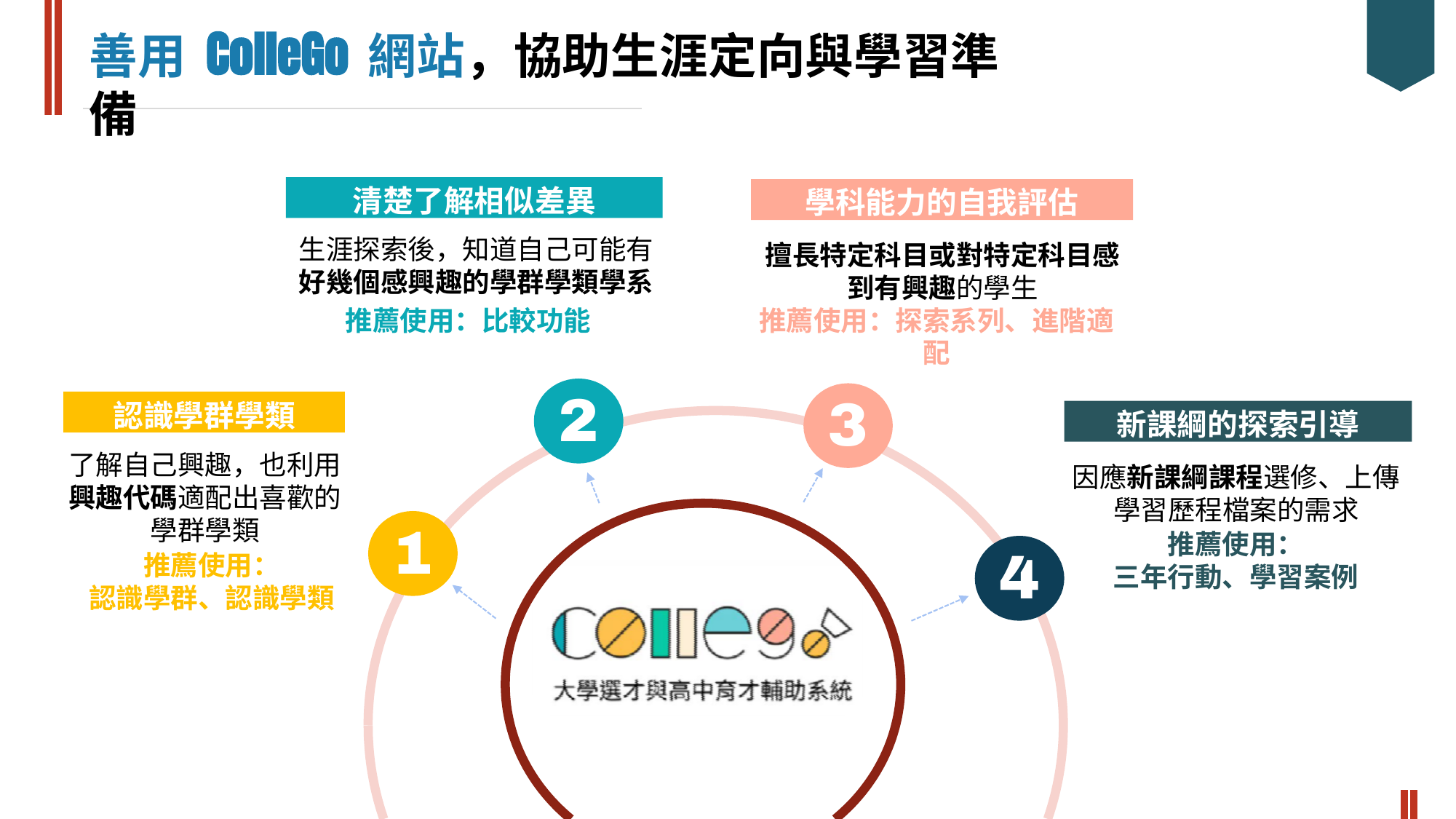

# 善用ColleGo	網站，協助生涯定向與學習準備
清楚了解相似差異
學科能力的自我評估
生涯探索後，知道自己可能有
好幾個感興趣的學群學類學系
推薦使用：比較功能
擅長特定科目或對特定科目感 到有興趣的學生
推薦使用：探索系列、進階適配

2

3
認識學群學類
新課綱的探索引導

了解自己興趣，也利用 興趣代碼適配出喜歡的 學群學類
推薦使用：
認識學群、認識學類
因應新課綱課程選修、上傳 學習歷程檔案的需求
推薦使用：
三年行動、學習案例

1

4